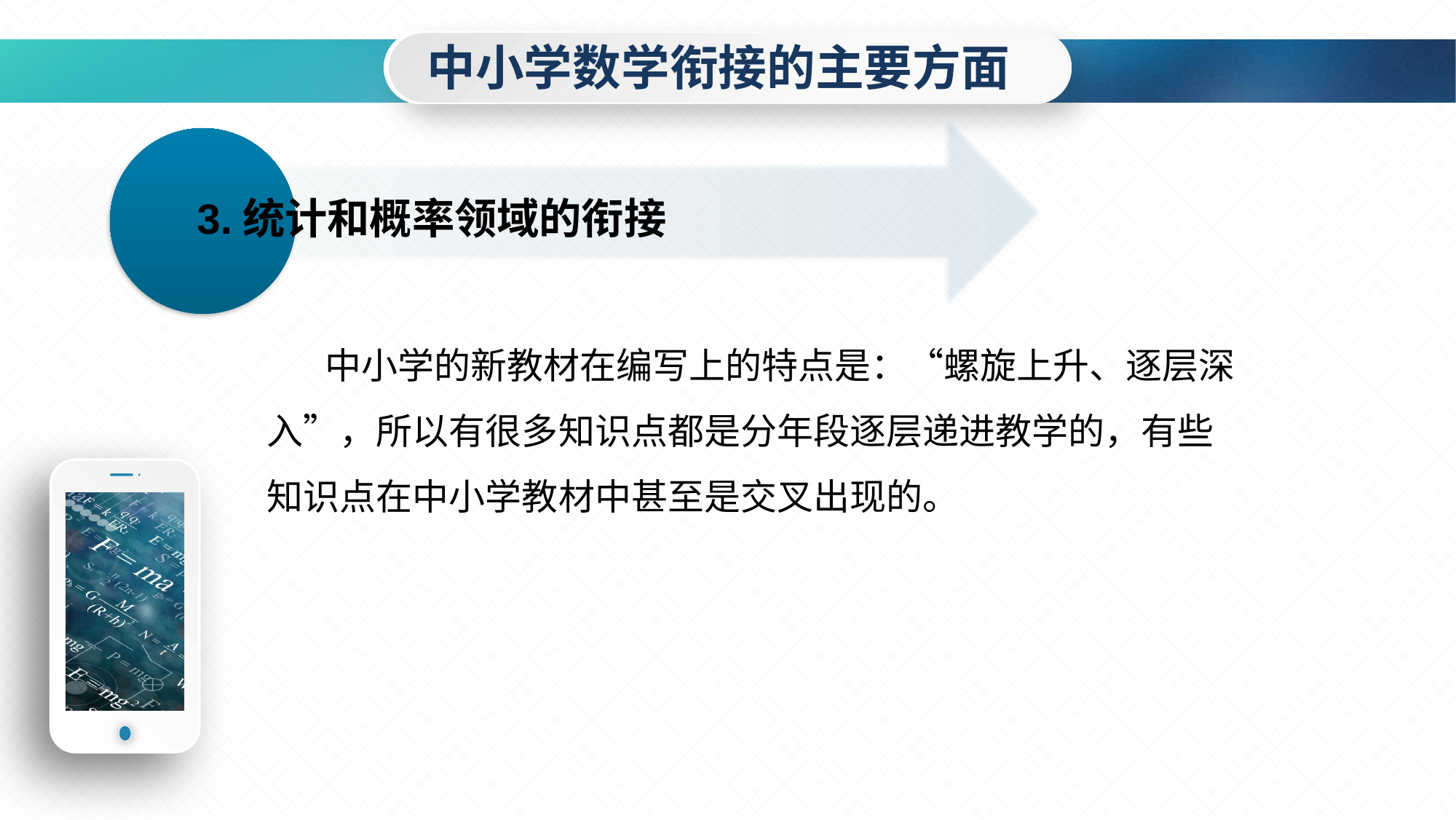

中小学数学衔接的主要方面

3.统计和概率领域的衔接
      中小学的新教材在编写上的特点是：“螺旋上升、逐层深入”，所以有很多知识点都是分年段逐层递进教学的，有些知识点在中小学教材中甚至是交叉出现的。